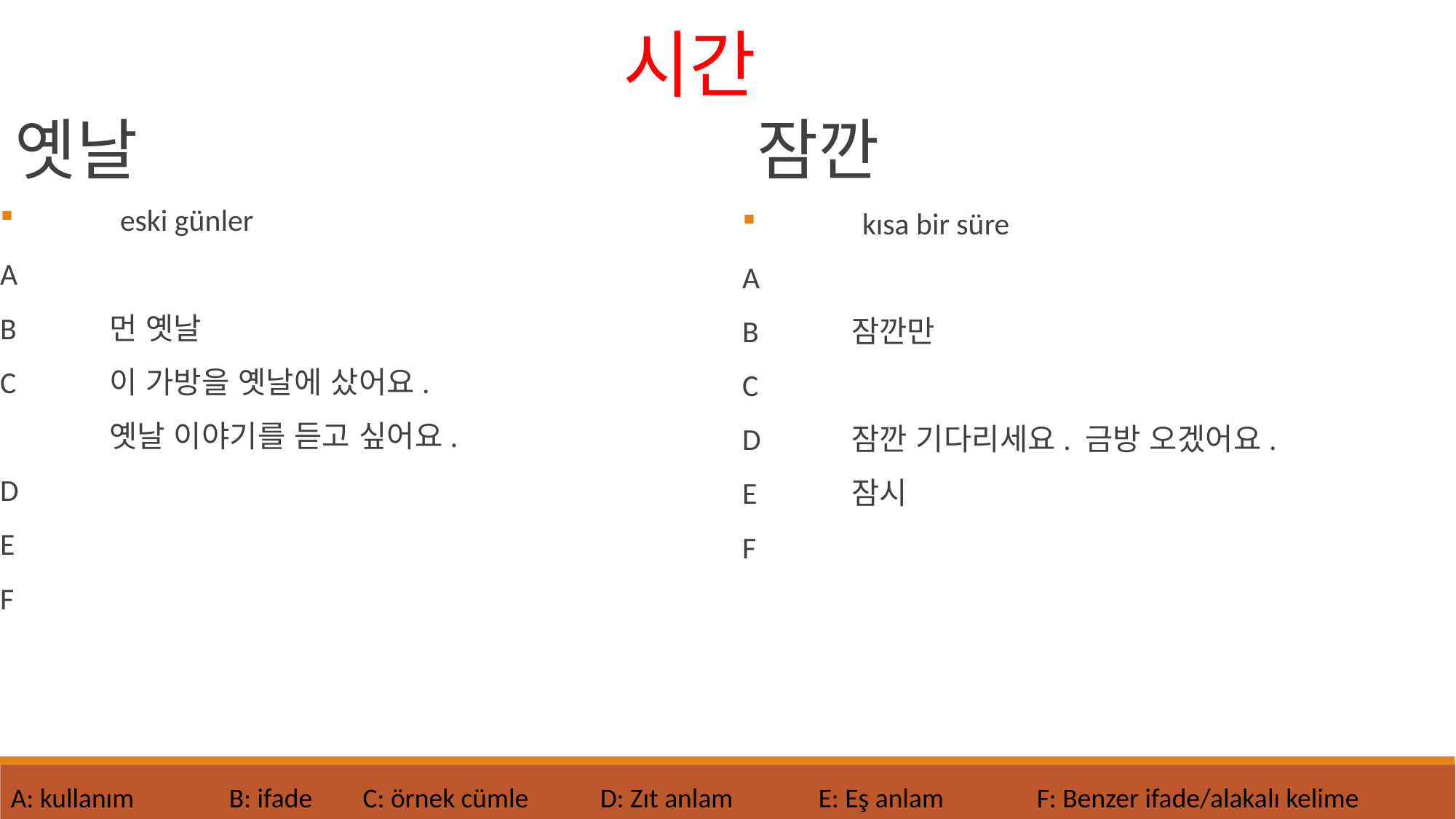

시간
옛날
잠깐
	eski günler
A
B	먼 옛날
C	이 가방을 옛날에 샀어요.
	옛날 이야기를 듣고 싶어요.
D
E
F

	kısa bir süre
A
B	잠깐만
C
D	잠깐 기다리세요. 금방 오겠어요.
E	잠시
F

A: kullanım 	B: ifade	    C: örnek cümle
D: Zıt anlam	E: Eş anlam	F: Benzer ifade/alakalı kelime